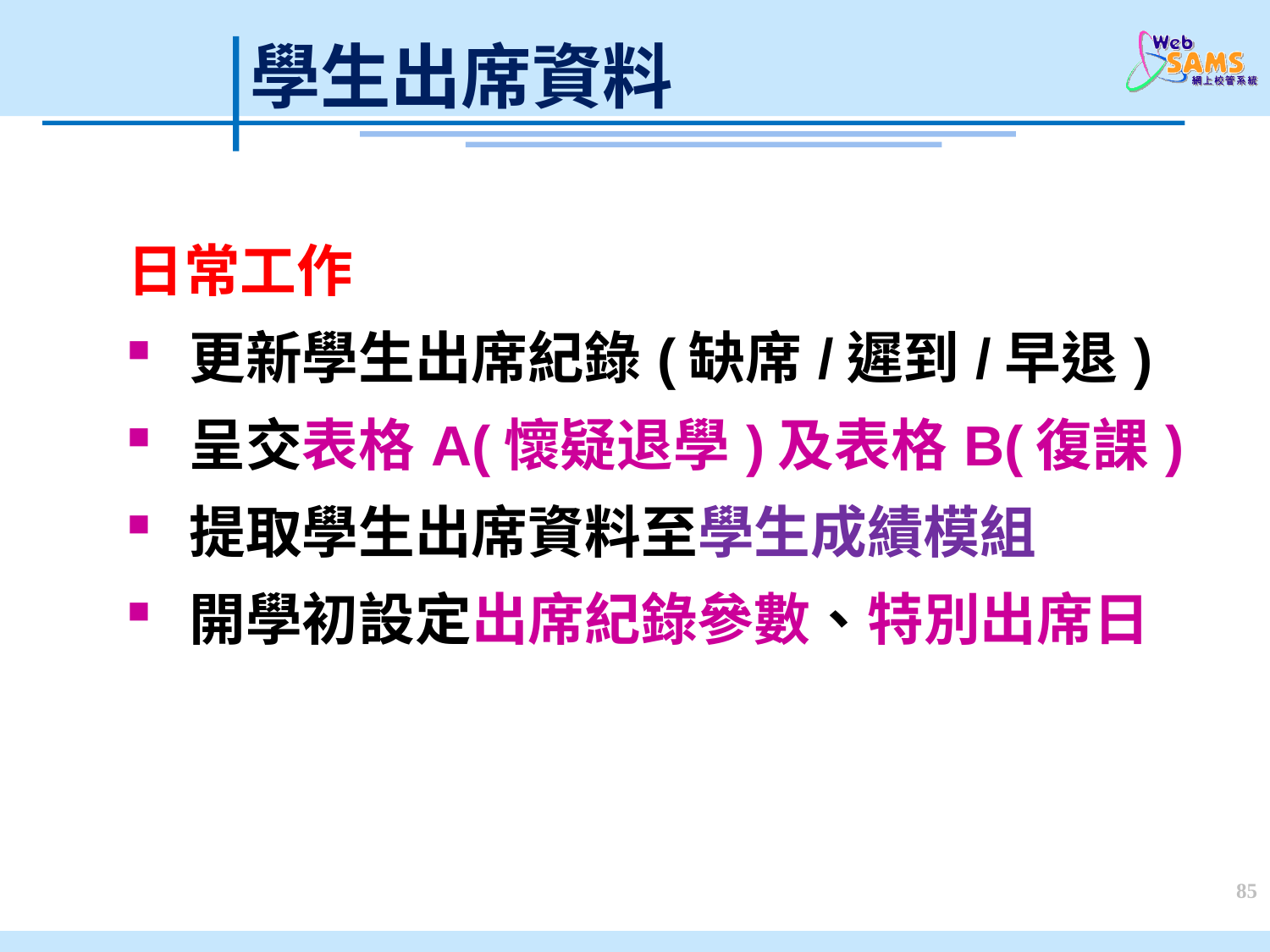

學生出席資料
| 日常工作 更新學生出席紀錄(缺席/遲到/早退) 呈交表格A(懷疑退學)及表格B(復課) 提取學生出席資料至學生成績模組 開學初設定出席紀錄參數、特別出席日 |
| --- |
85